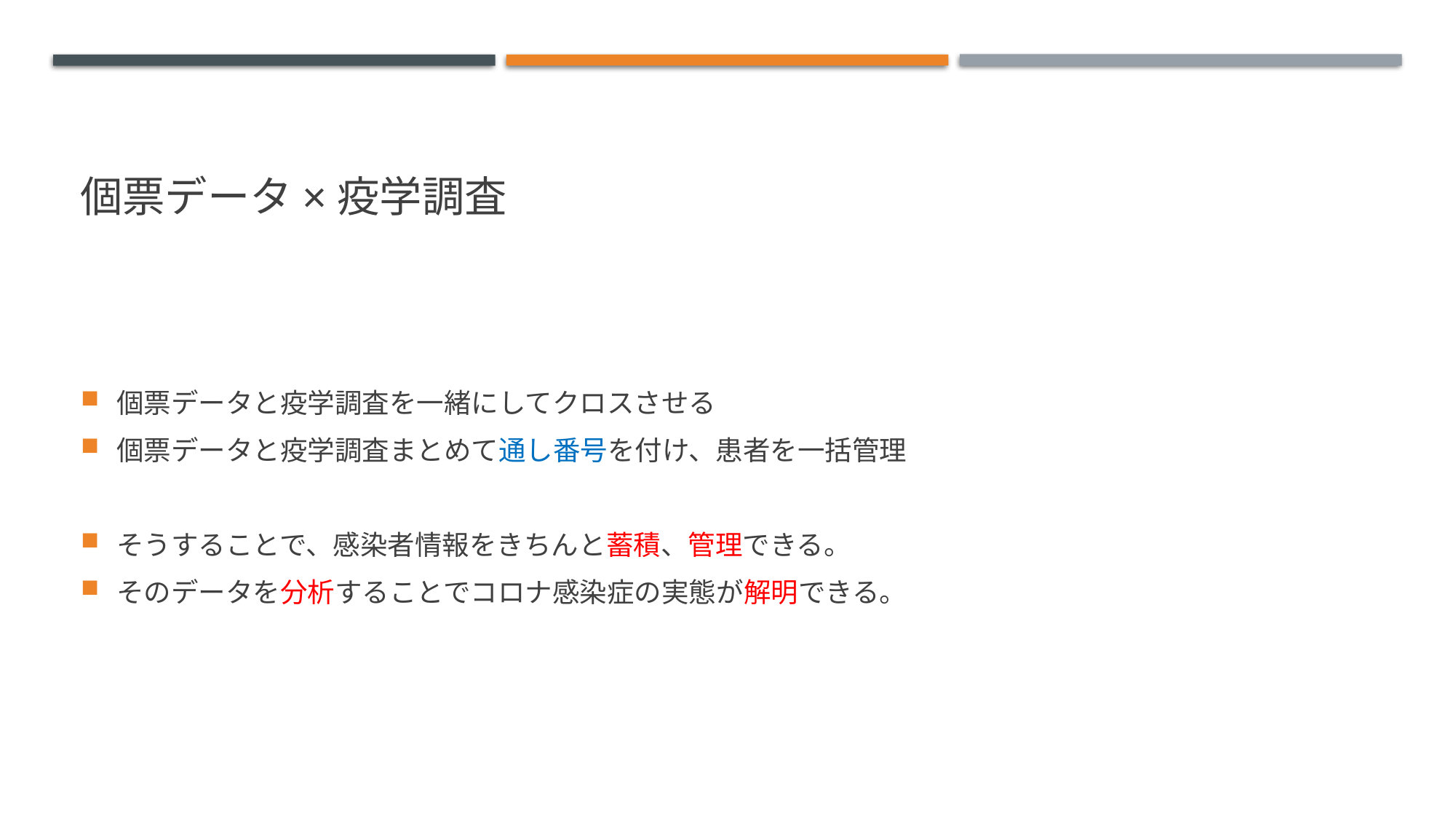

# 個票データ×疫学調査
個票データと疫学調査を一緒にしてクロスさせる
個票データと疫学調査まとめて通し番号を付け、患者を一括管理

そうすることで、感染者情報をきちんと蓄積、管理できる。
そのデータを分析することでコロナ感染症の実態が解明できる。